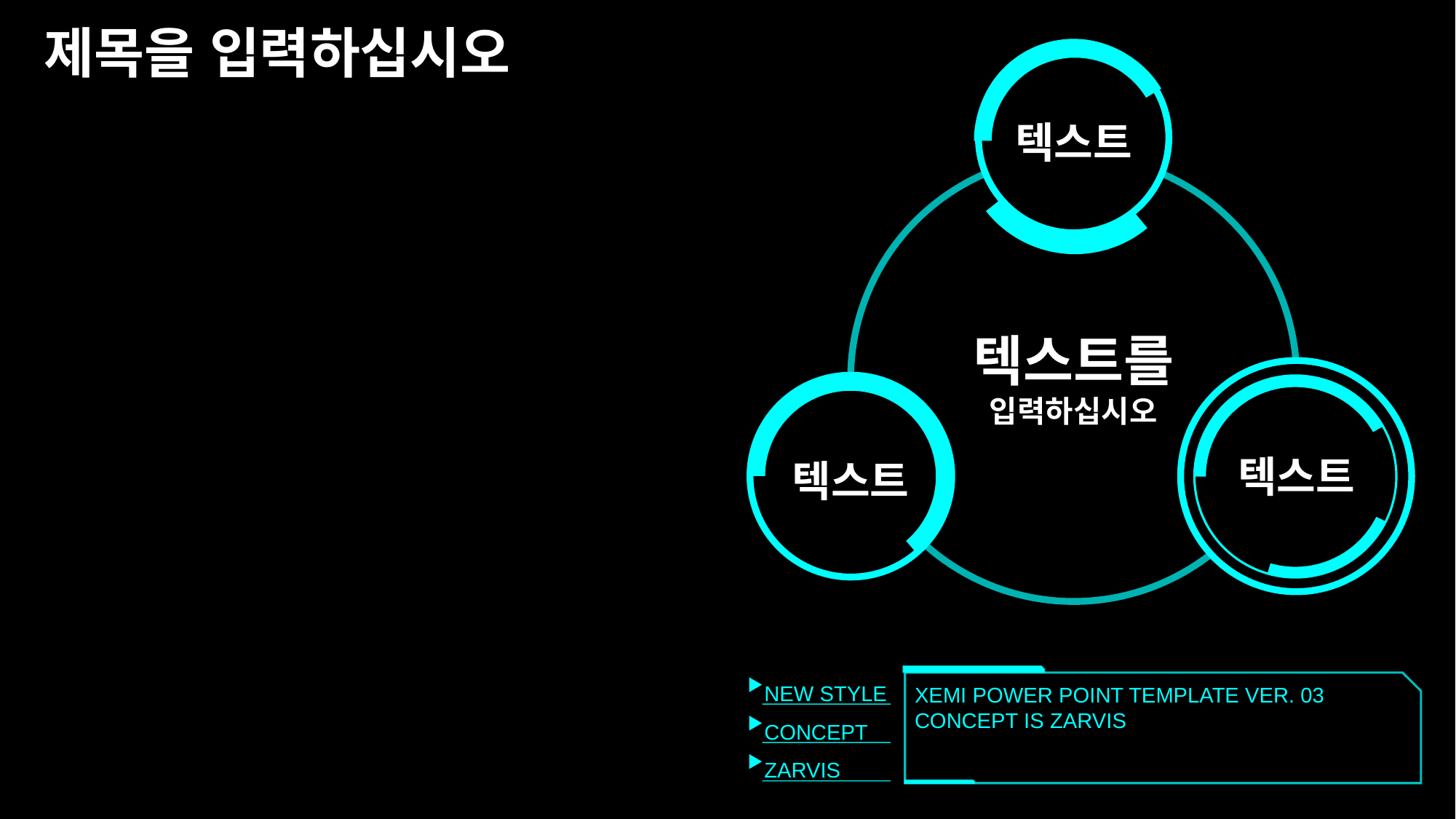

# 제목을 입력하십시오

텍스트

텍스트를
입력하십시오

텍스트

텍스트

NEW STYLE
CONCEPT
ZARVIS

XEMI POWER POINT TEMPLATE VER. 03
CONCEPT IS ZARVIS